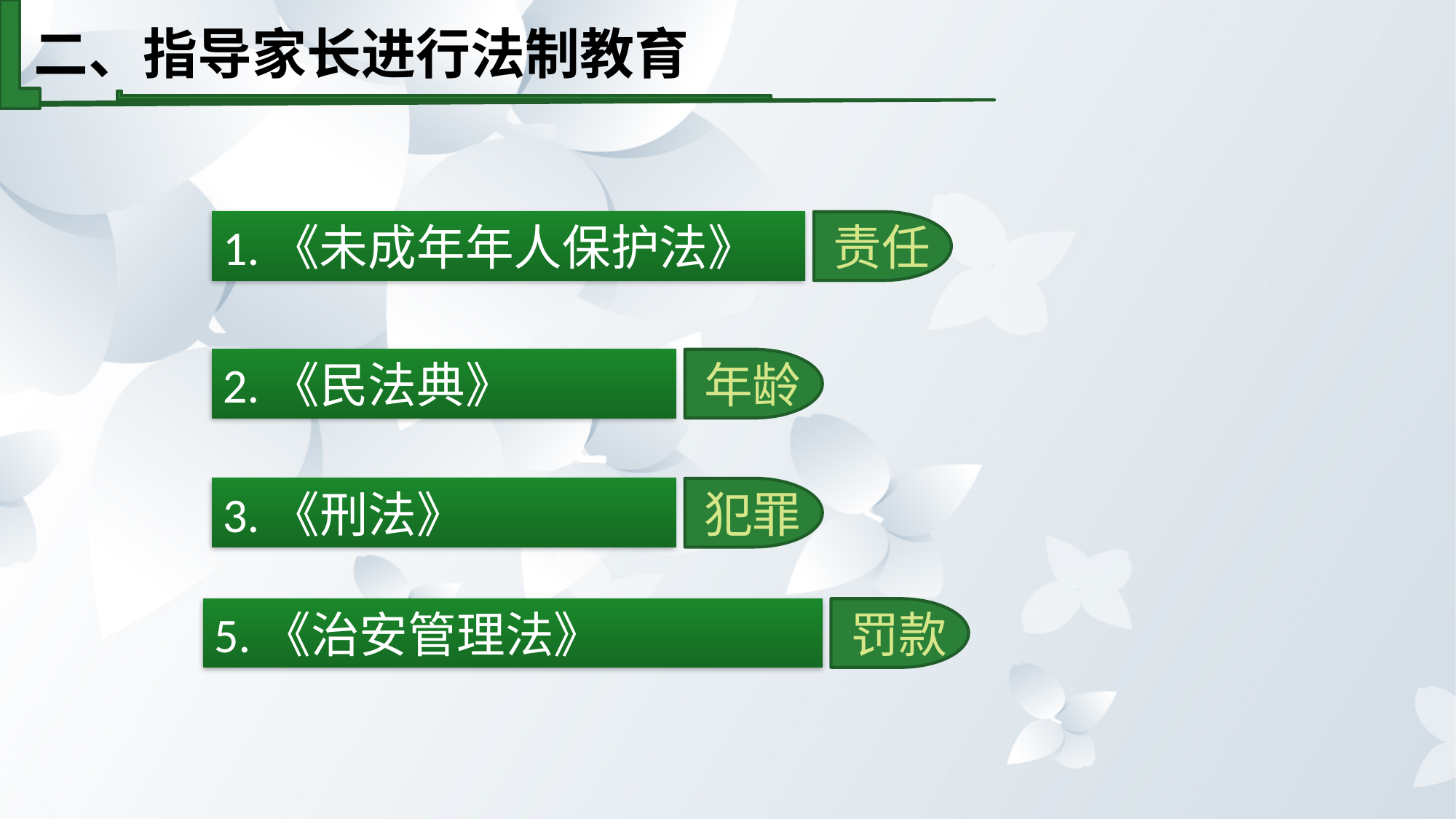

二、指导家长进行法制教育

1.《未成年年人保护法》

责任
2.《民法典》

年龄
3.《刑法》

犯罪
5.《治安管理法》

罚款